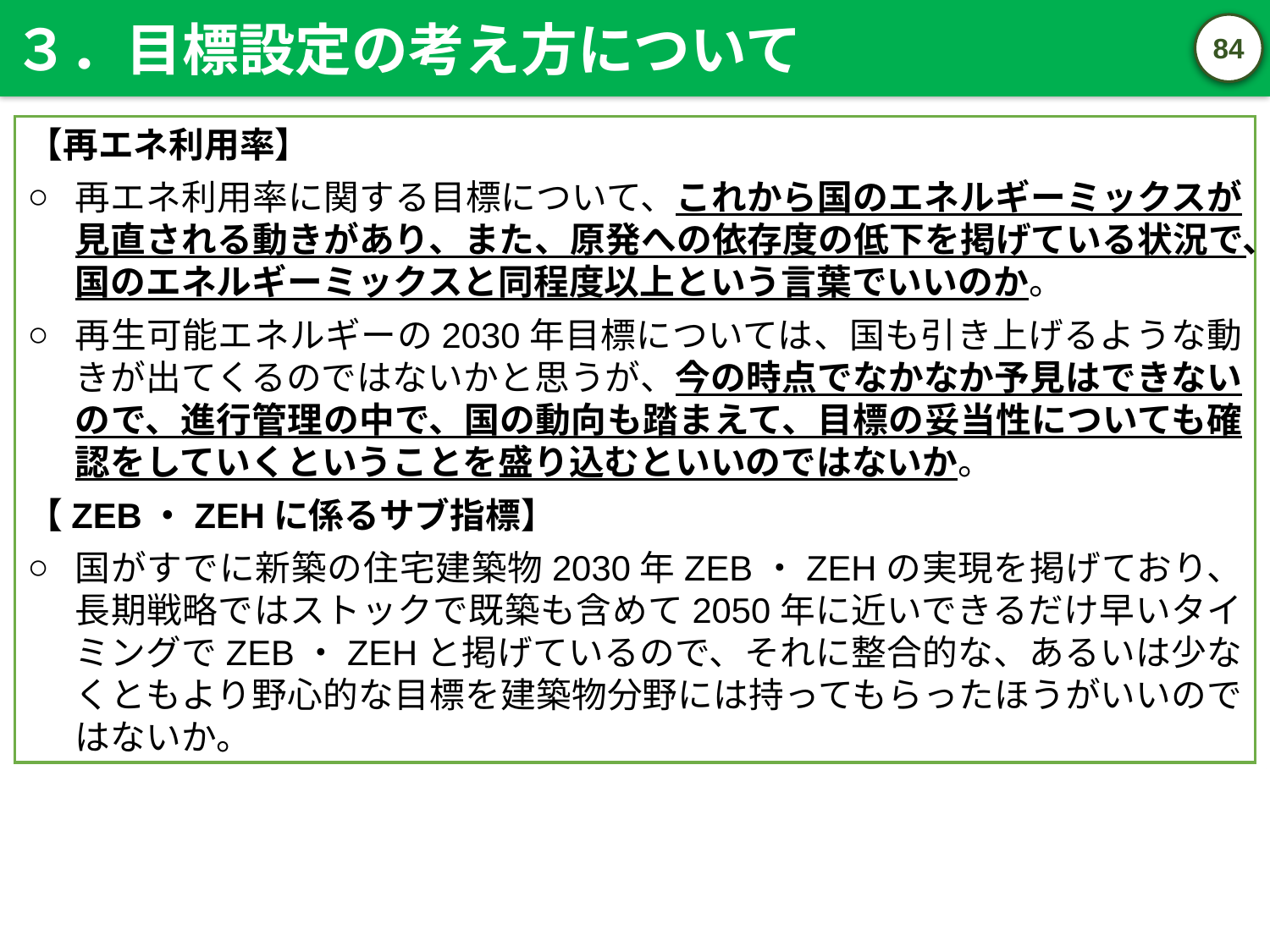

３．目標設定の考え方について
84
【再エネ利用率】
再エネ利用率に関する目標について、これから国のエネルギーミックスが見直される動きがあり、また、原発への依存度の低下を掲げている状況で、国のエネルギーミックスと同程度以上という言葉でいいのか。
再生可能エネルギーの2030年目標については、国も引き上げるような動きが出てくるのではないかと思うが、今の時点でなかなか予見はできないので、進行管理の中で、国の動向も踏まえて、目標の妥当性についても確認をしていくということを盛り込むといいのではないか。
【ZEB・ZEHに係るサブ指標】
国がすでに新築の住宅建築物2030年ZEB・ZEHの実現を掲げており、長期戦略ではストックで既築も含めて2050年に近いできるだけ早いタイミングでZEB・ZEHと掲げているので、それに整合的な、あるいは少なくともより野心的な目標を建築物分野には持ってもらったほうがいいのではないか。